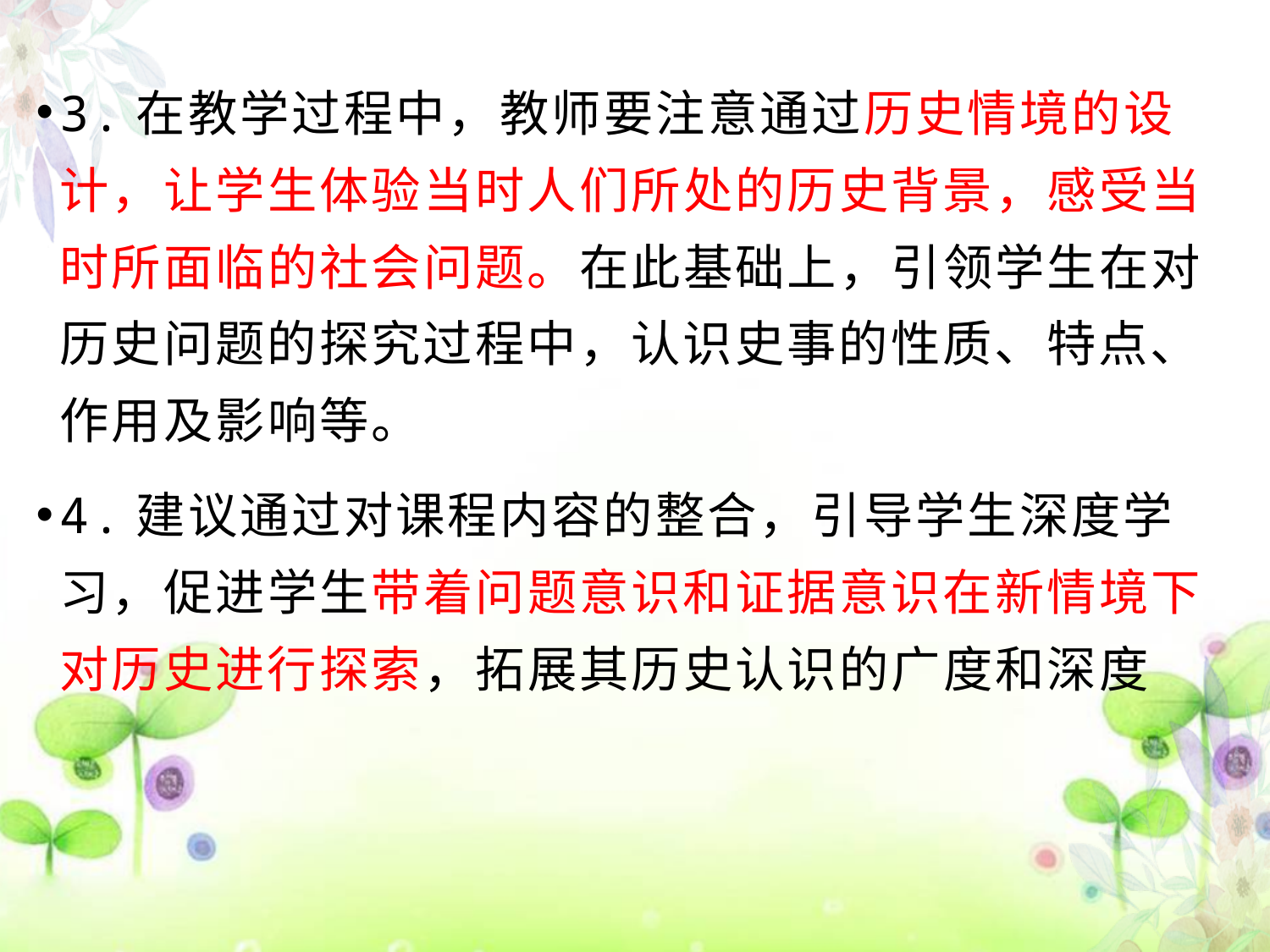

3.在教学过程中，教师要注意通过历史情境的设计，让学生体验当时人们所处的历史背景，感受当时所面临的社会问题。在此基础上，引领学生在对历史问题的探究过程中，认识史事的性质、特点、作用及影响等。
4.建议通过对课程内容的整合，引导学生深度学习，促进学生带着问题意识和证据意识在新情境下对历史进行探索，拓展其历史认识的广度和深度